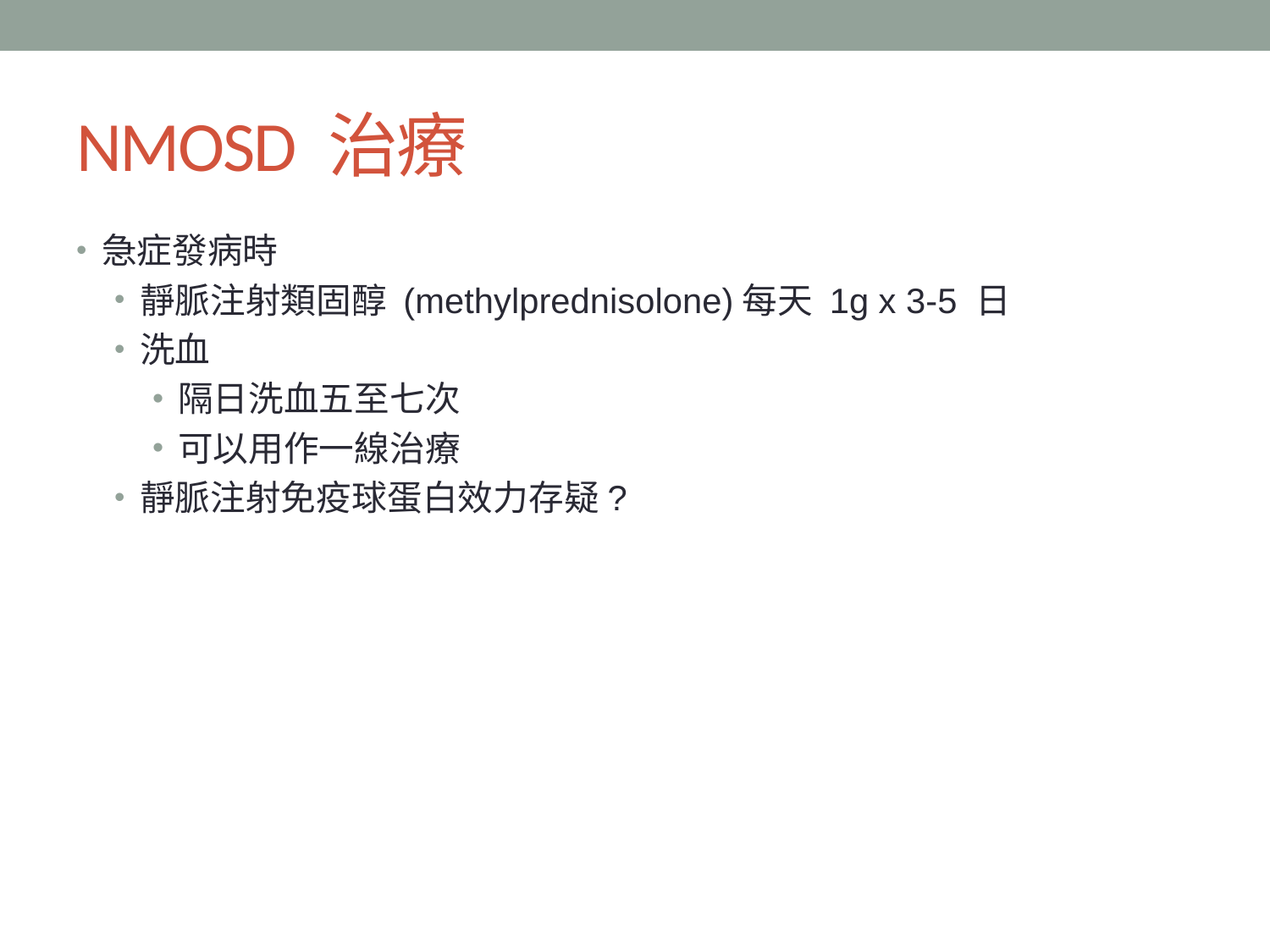

# NMOSD 治療
急症發病時
靜脈注射類固醇 (methylprednisolone)每天 1g x 3-5 日
洗血
隔日洗血五至七次
可以用作一線治療
靜脈注射免疫球蛋白效力存疑?